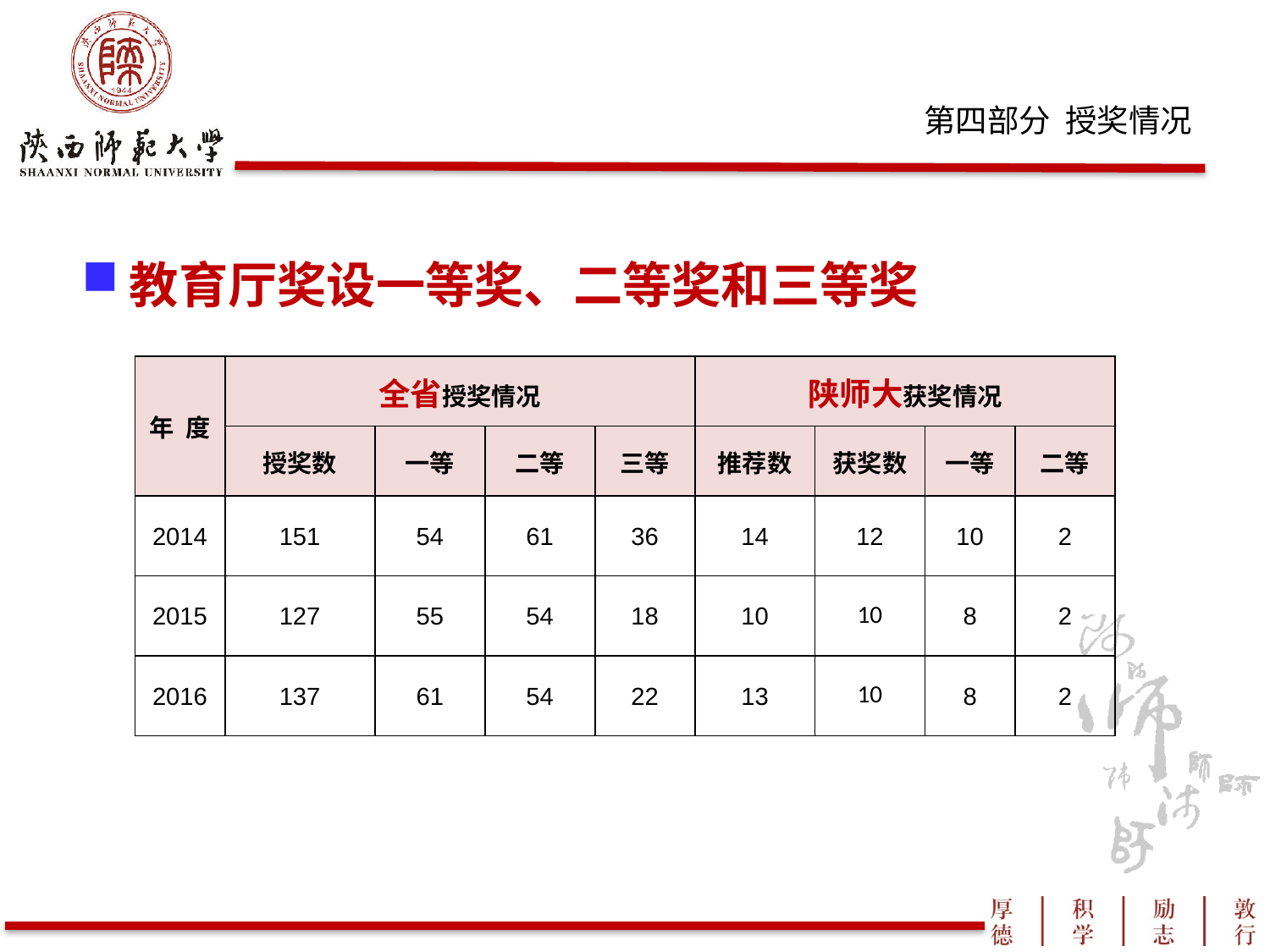

教育厅奖设一等奖、二等奖和三等奖
| 年 度 | 全省授奖情况 |  |  |  | 陕师大获奖情况 |  |  |  |
| --- | --- | --- | --- | --- | --- | --- | --- | --- |
|  | 授奖数 | 一等 | 二等 | 三等 | 推荐数 | 获奖数 | 一等 | 二等 |
| 2014 | 151 | 54 | 61 | 36 | 14 | 12 | 10 | 2 |
| 2015 | 127 | 55 | 54 | 18 | 10 | 10 | 8 | 2 |
| 2016 | 137 | 61 | 54 | 22 | 13 | 10 | 8 | 2 |